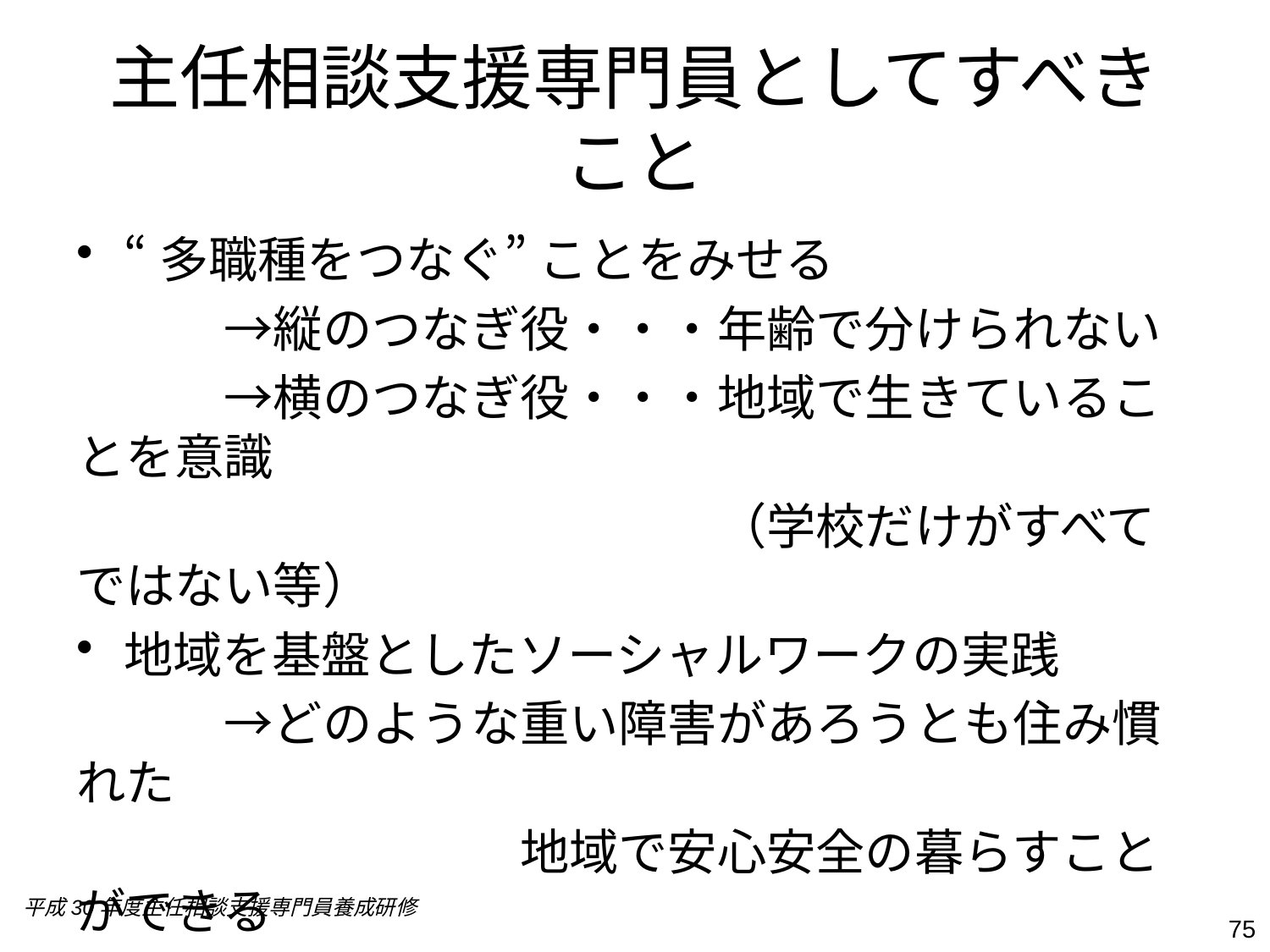

# 主任相談支援専門員としてすべきこと
“多職種をつなぐ” ことをみせる
　　　→縦のつなぎ役・・・年齢で分けられない
　　　→横のつなぎ役・・・地域で生きていることを意識
　　　　　　　　　　　　　（学校だけがすべてではない等）
地域を基盤としたソーシャルワークの実践
　　　→どのような重い障害があろうとも住み慣れた
　　　　　　　　　地域で安心安全の暮らすことができる
　　　　　　　　　　　　　　　　　　　　　　　　街づくりの実践
　　　→地域全体をコーディネートする

平成30年度主任相談支援専門員養成研修
75